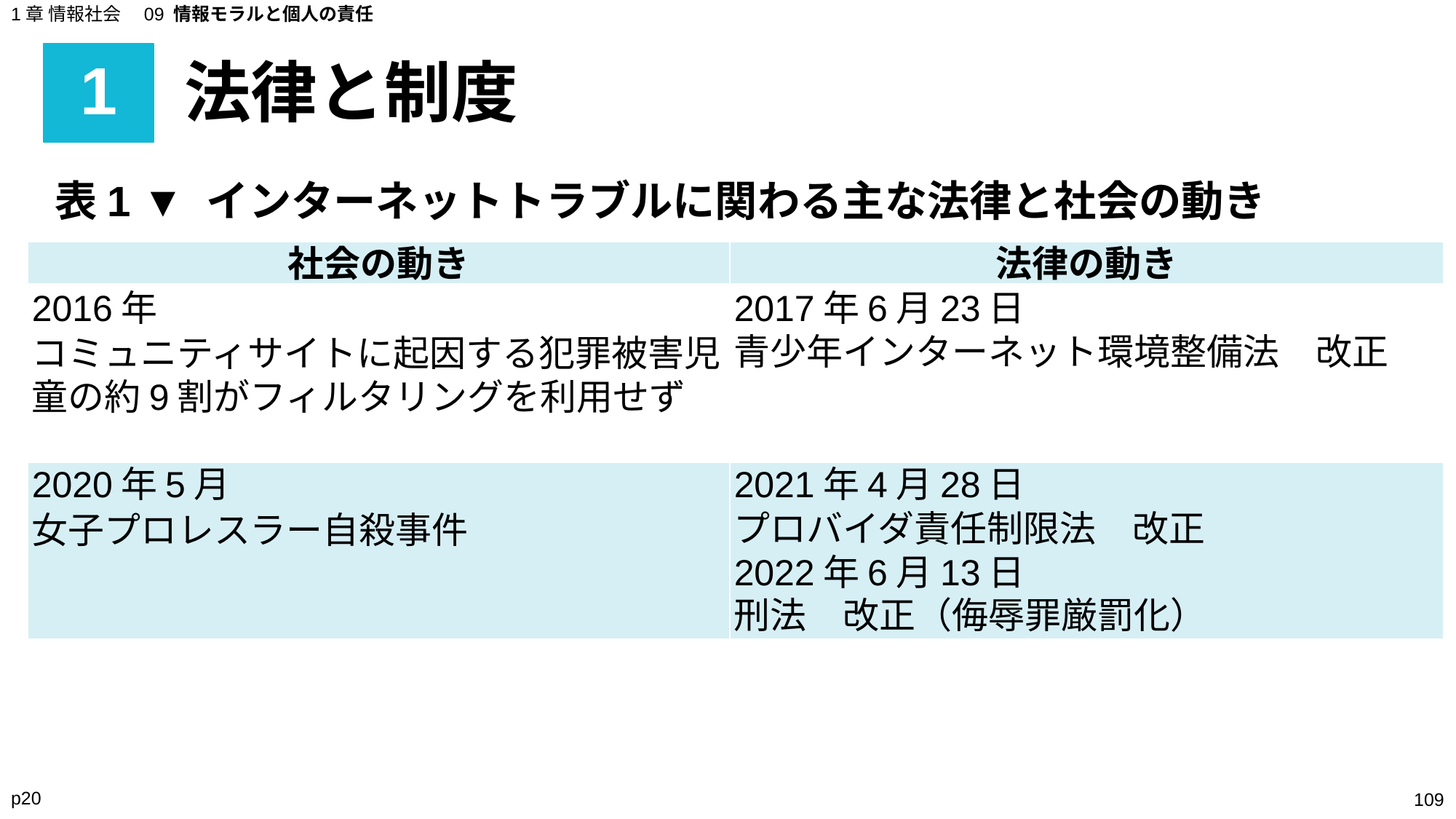

1章 情報社会　09 情報モラルと個人の責任

# 1
法律と制度
表1 ▼ インターネットトラブルに関わる主な法律と社会の動き
| 社会の動き | 法律の動き |
| --- | --- |
| 2016年 コミュニティサイトに起因する犯罪被害児童の約9割がフィルタリングを利用せず | 2017年6月23日　 青少年インターネット環境整備法　改正 |
| 2020年5月 女子プロレスラー自殺事件 | 2021年4月28日　 プロバイダ責任制限法　改正 2022年6月13日 刑法　改正（侮辱罪厳罰化） |
p20
109